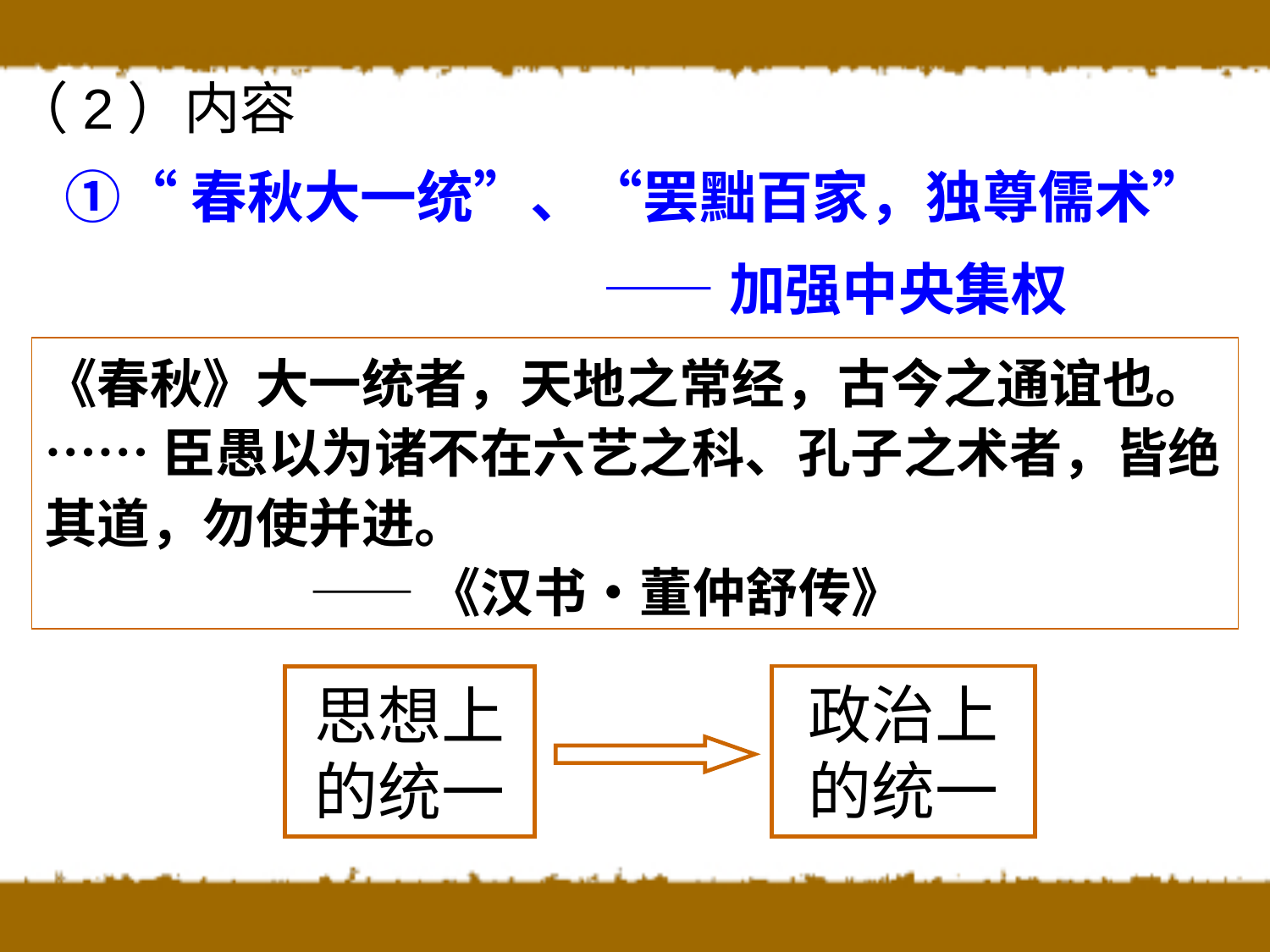

（2）内容
①“春秋大一统”、“罢黜百家，独尊儒术”
                                         ——加强中央集权
《春秋》大一统者，天地之常经，古今之通谊也。
……臣愚以为诸不在六艺之科、孔子之术者，皆绝其道，勿使并进。
                      ——《汉书•董仲舒传》
政治上
的统一
思想上
的统一